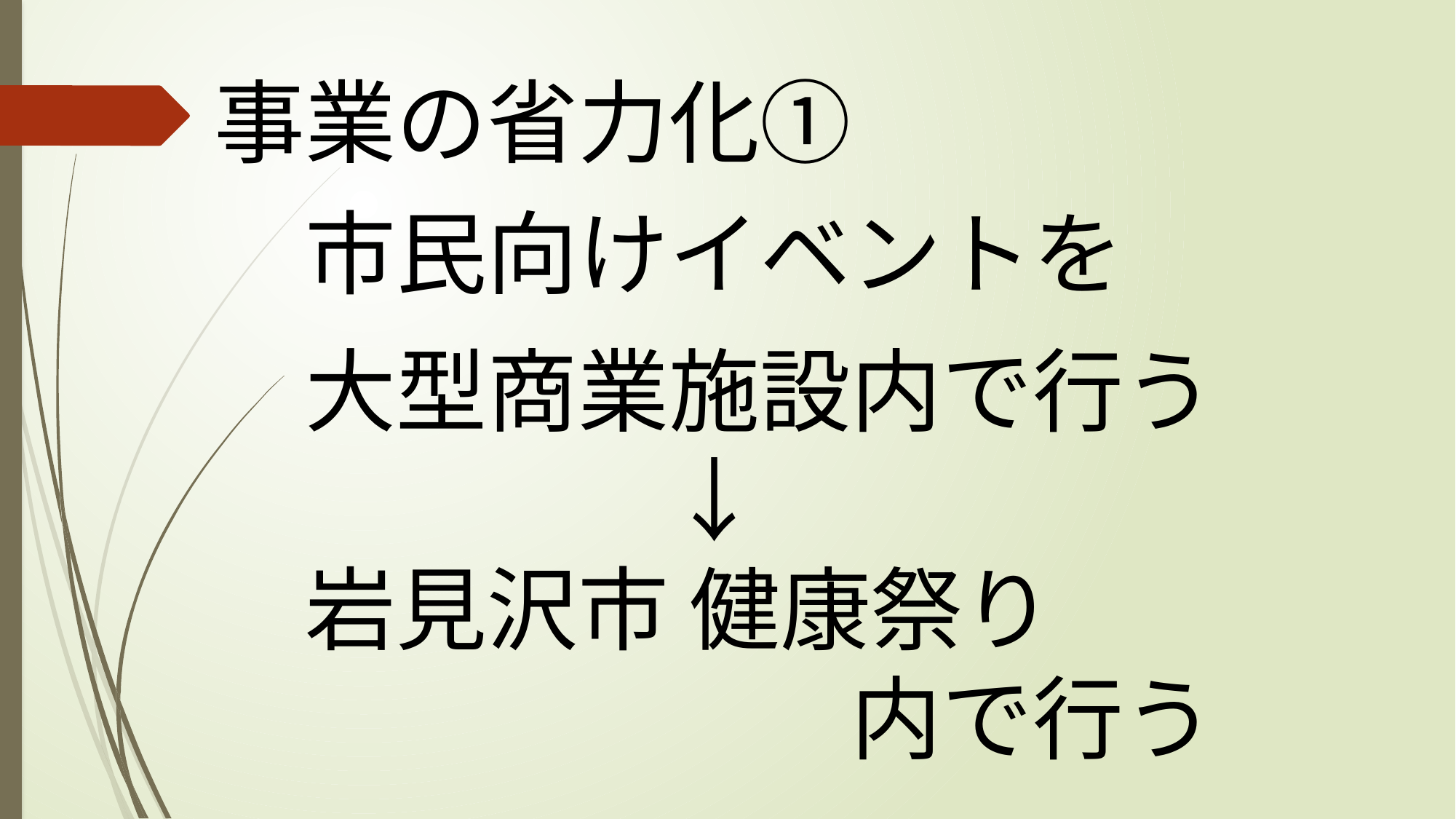

事業の省力化①

　市民向けイベントを

　大型商業施設内で行う
　　　　　↓
　岩見沢市 健康祭り
　　　　　　　内で行う